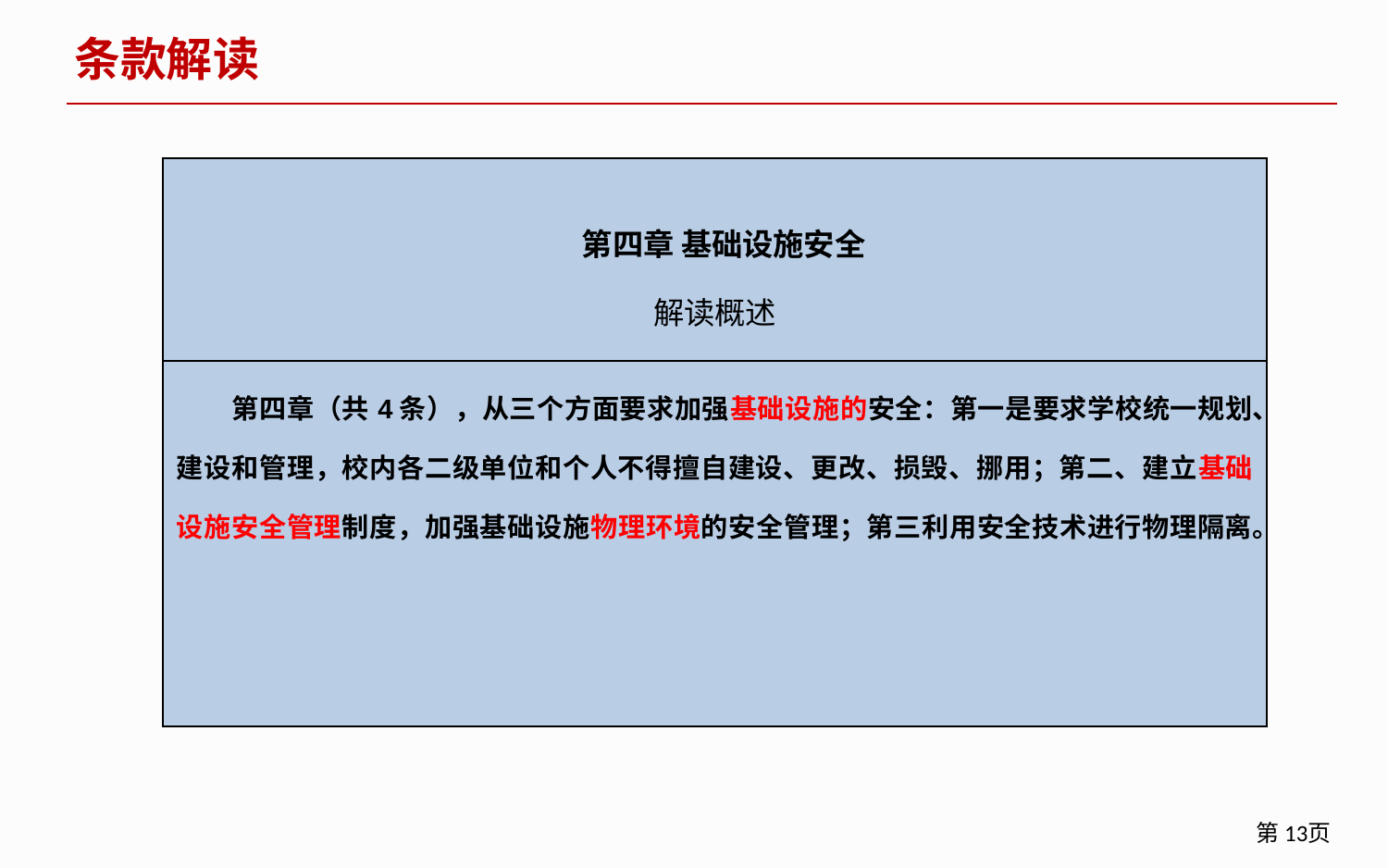

条款解读
| 第四章 基础设施安全 解读概述 |
| --- |
| 第四章（共4条），从三个方面要求加强基础设施的安全：第一是要求学校统一规划、建设和管理，校内各二级单位和个人不得擅自建设、更改、损毁、挪用；第二、建立基础设施安全管理制度，加强基础设施物理环境的安全管理；第三利用安全技术进行物理隔离。 |